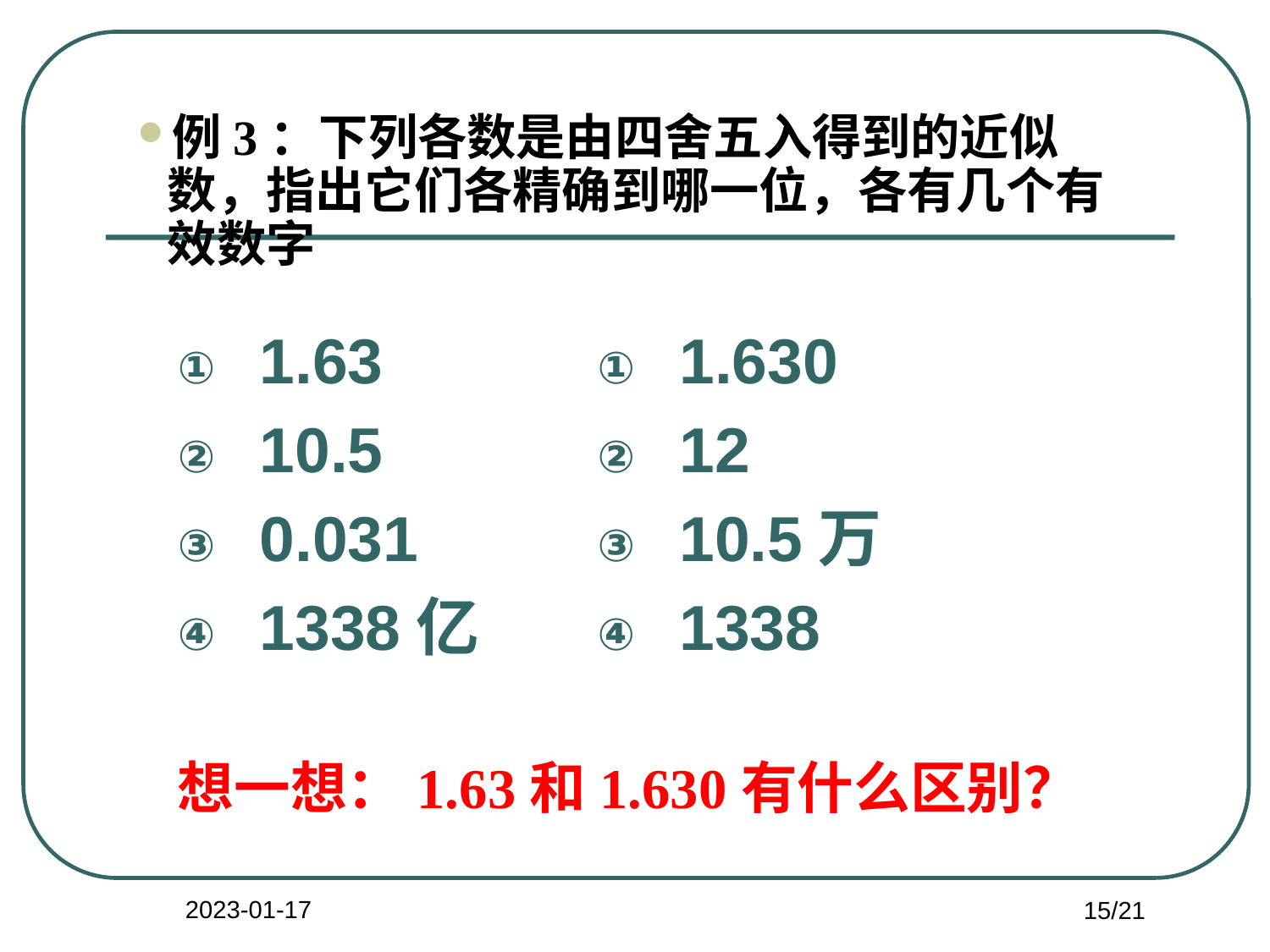

例3：下列各数是由四舍五入得到的近似数，指出它们各精确到哪一位，各有几个有效数字
1.63
10.5
0.031
1338亿
1.630
12
10.5万
1338
想一想：1.63和1.630有什么区别？
2023-01-17
15/21